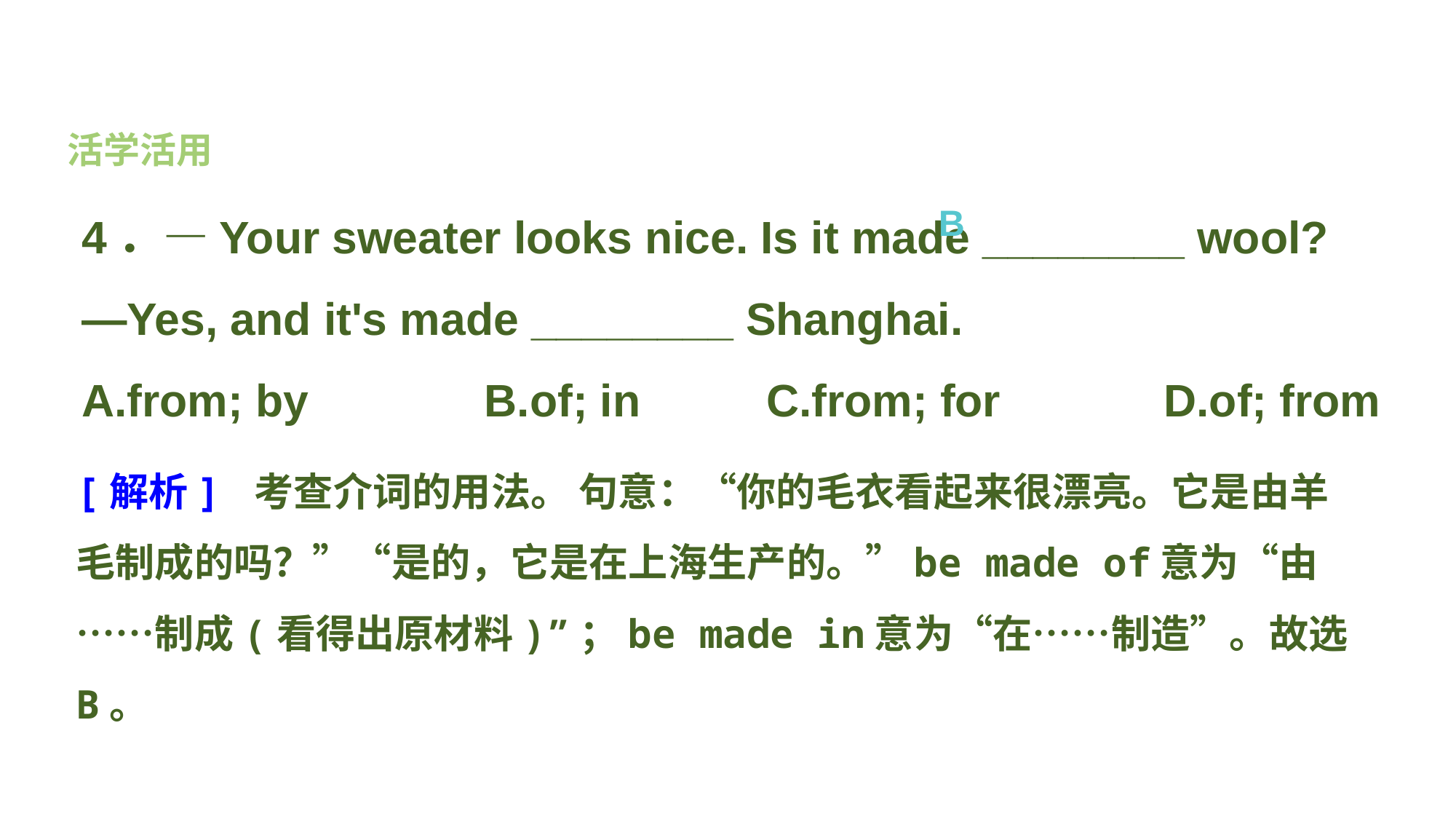

活学活用
4．—Your sweater looks nice. Is it made ________ wool?
—Yes, and it's made ________ Shanghai.
A.from; by              B.of; in          C.from; for             D.of; from
B
[解析] 考查介词的用法。 句意：“你的毛衣看起来很漂亮。它是由羊毛制成的吗？”“是的，它是在上海生产的。”be made of意为“由……制成(看得出原材料)”；be made in意为“在……制造”。故选B。